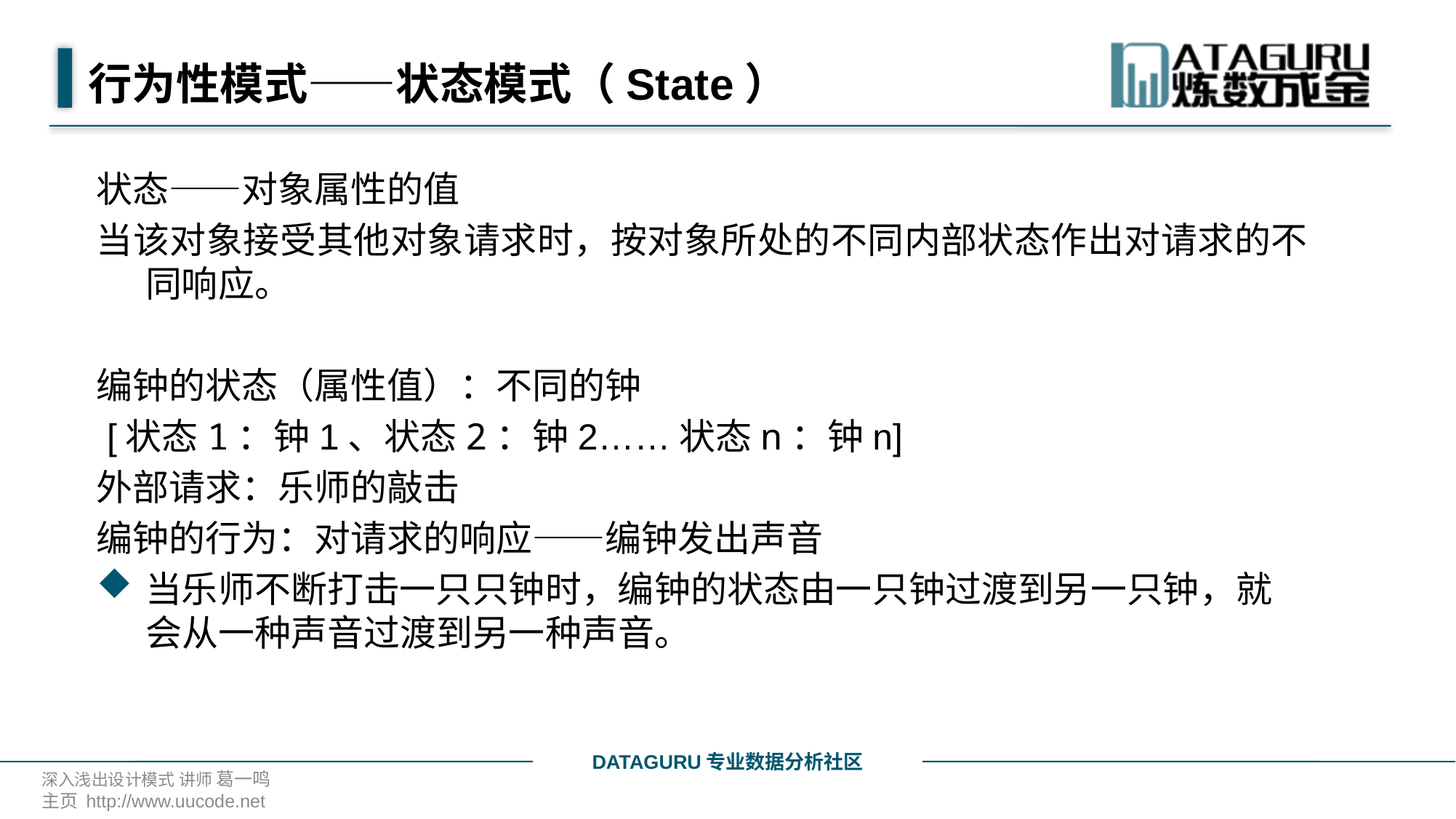

# 行为性模式——状态模式（State）
状态——对象属性的值
当该对象接受其他对象请求时，按对象所处的不同内部状态作出对请求的不同响应。

编钟的状态（属性值）：不同的钟
 [状态1：钟1、状态2：钟2……状态n：钟n]
外部请求：乐师的敲击
编钟的行为：对请求的响应——编钟发出声音
当乐师不断打击一只只钟时，编钟的状态由一只钟过渡到另一只钟，就会从一种声音过渡到另一种声音。